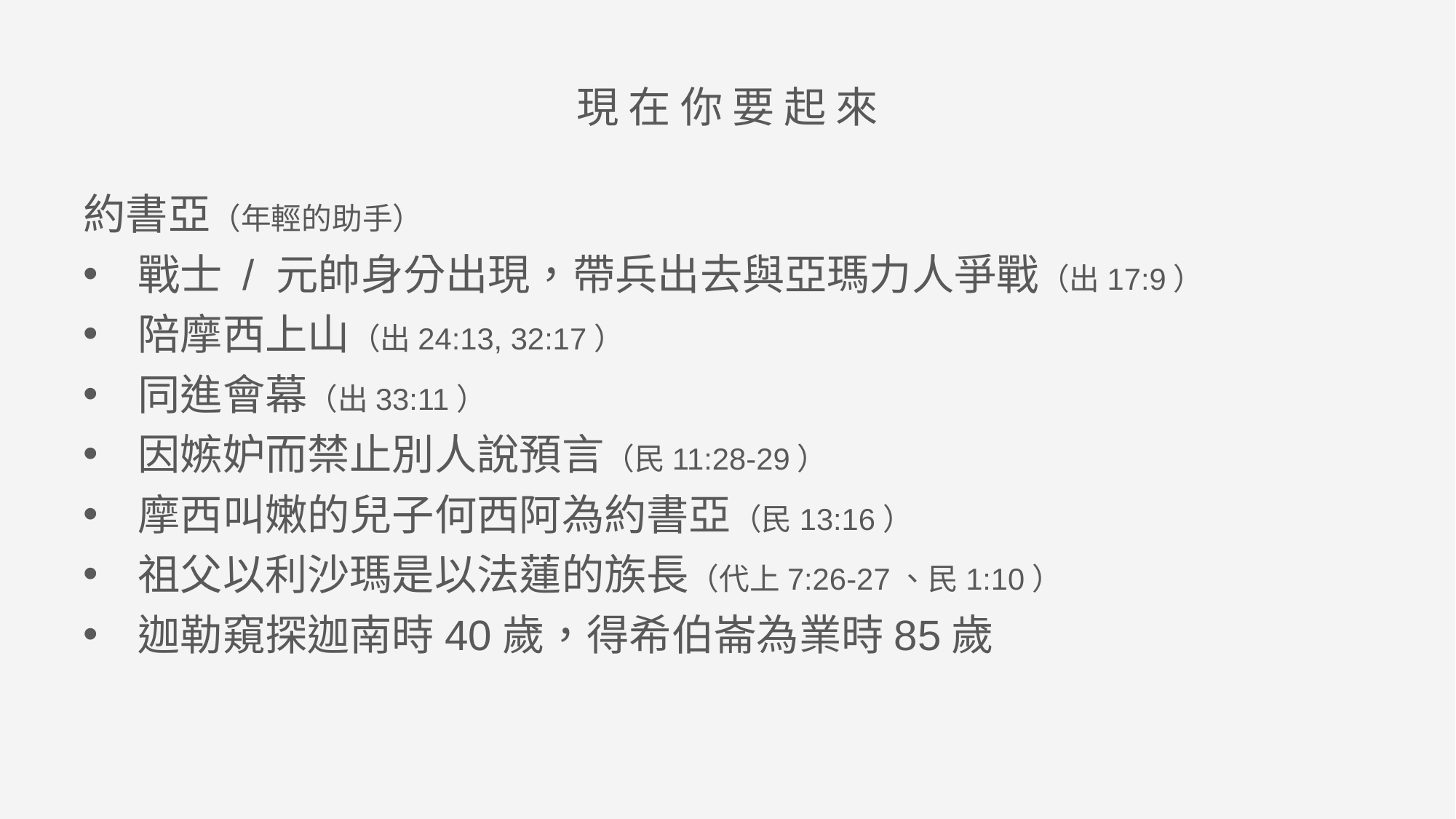

現 在 你 要 起 來
約書亞（年輕的助手）
戰士 / 元帥身分出現，帶兵出去與亞瑪力人爭戰（出17:9）
陪摩西上山（出24:13, 32:17）
同進會幕（出33:11）
因嫉妒而禁止別人說預言（民11:28-29）
摩西叫嫩的兒子何西阿為約書亞（民13:16）
祖父以利沙瑪是以法蓮的族長（代上7:26-27、民1:10）
迦勒窺探迦南時40歲，得希伯崙為業時85歲